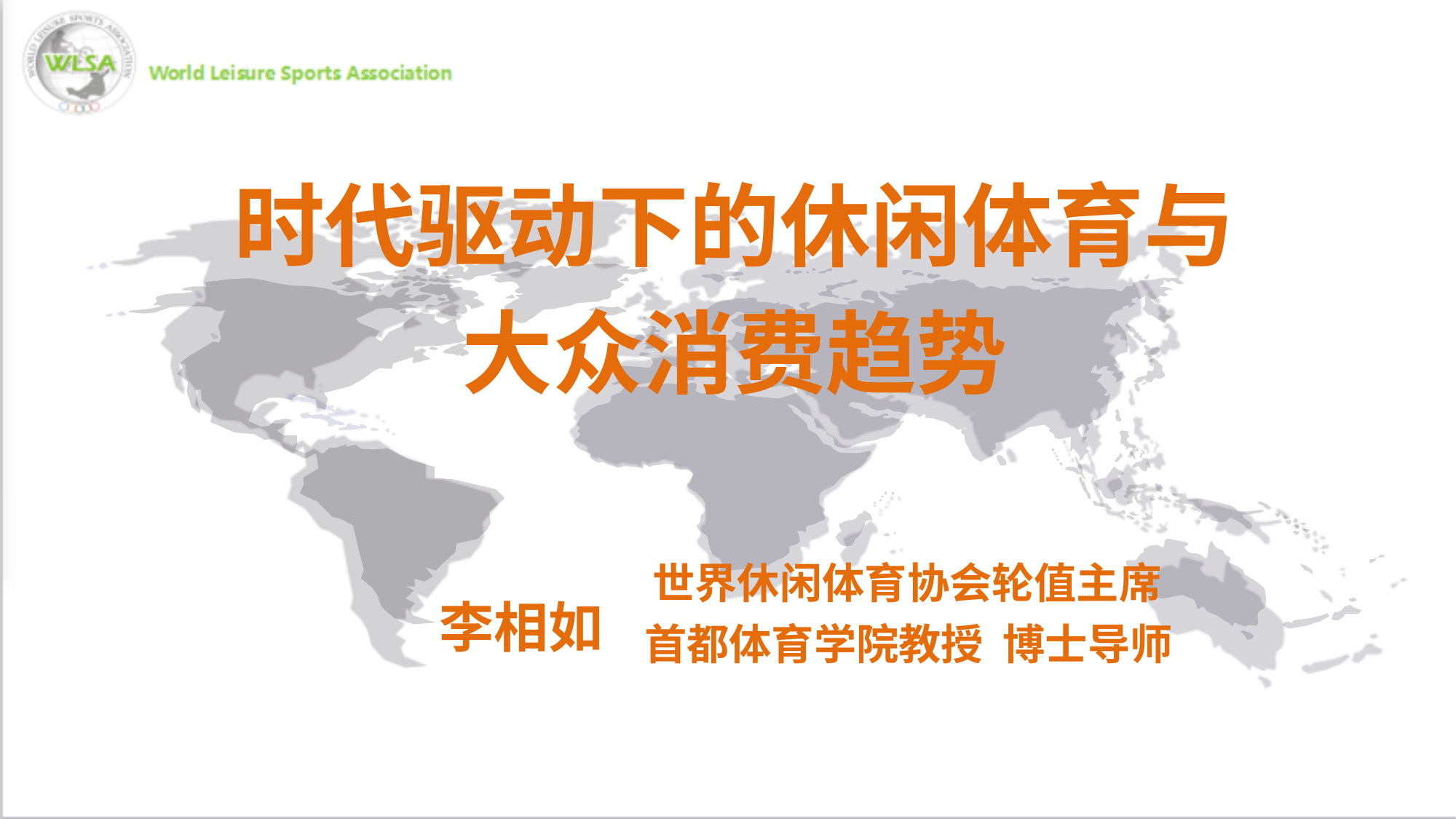

时代驱动下的休闲体育与
大众消费趋势

                              世界休闲体育协会轮值主席
                                   首都体育学院教授  博士导师

李相如